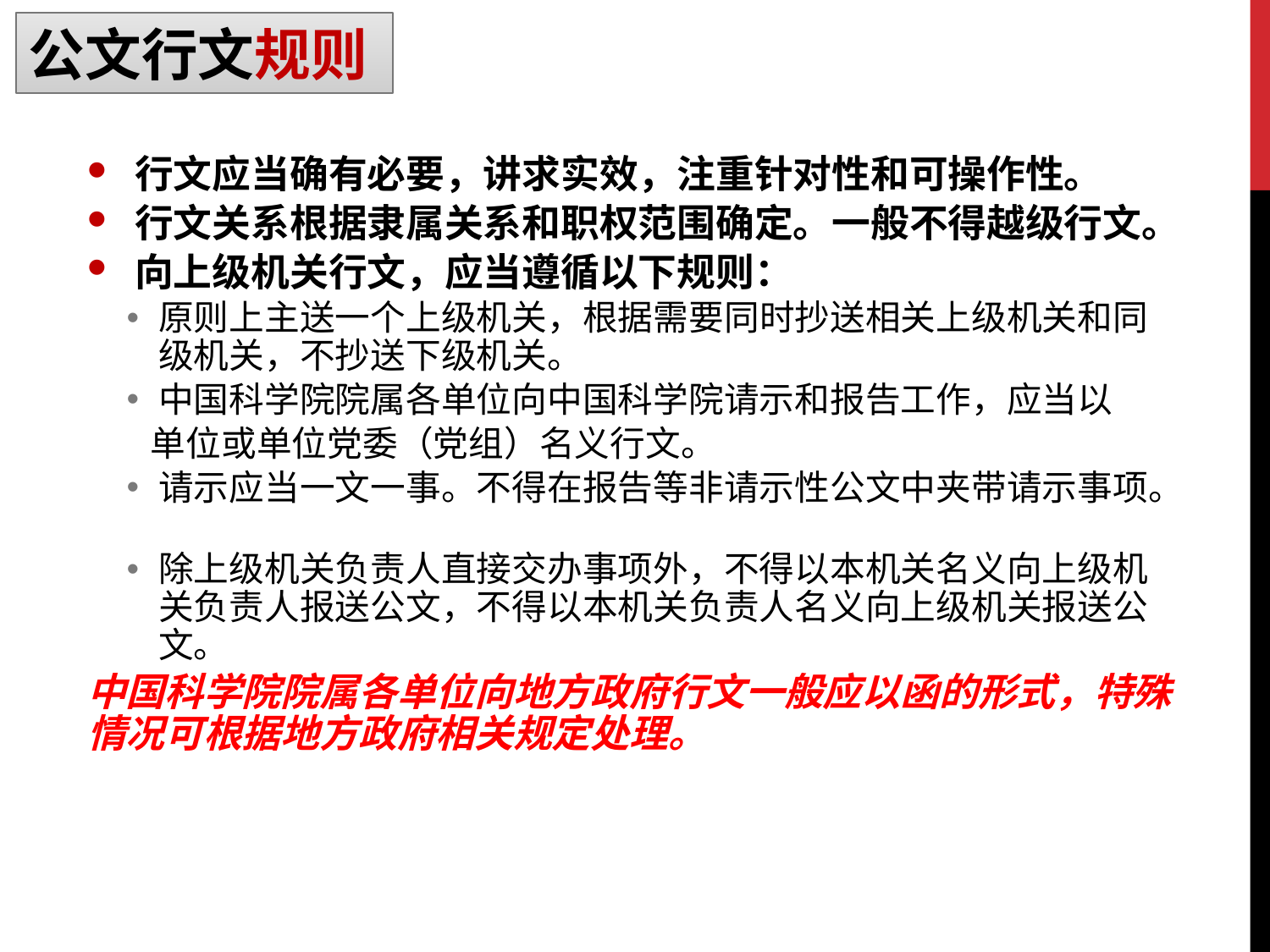

公文行文规则
行文应当确有必要，讲求实效，注重针对性和可操作性。
行文关系根据隶属关系和职权范围确定。一般不得越级行文。
向上级机关行文，应当遵循以下规则：
原则上主送一个上级机关，根据需要同时抄送相关上级机关和同级机关，不抄送下级机关。
中国科学院院属各单位向中国科学院请示和报告工作，应当以
  单位或单位党委（党组）名义行文。
请示应当一文一事。不得在报告等非请示性公文中夹带请示事项。
除上级机关负责人直接交办事项外，不得以本机关名义向上级机关负责人报送公文，不得以本机关负责人名义向上级机关报送公文。
中国科学院院属各单位向地方政府行文一般应以函的形式，特殊情况可根据地方政府相关规定处理。